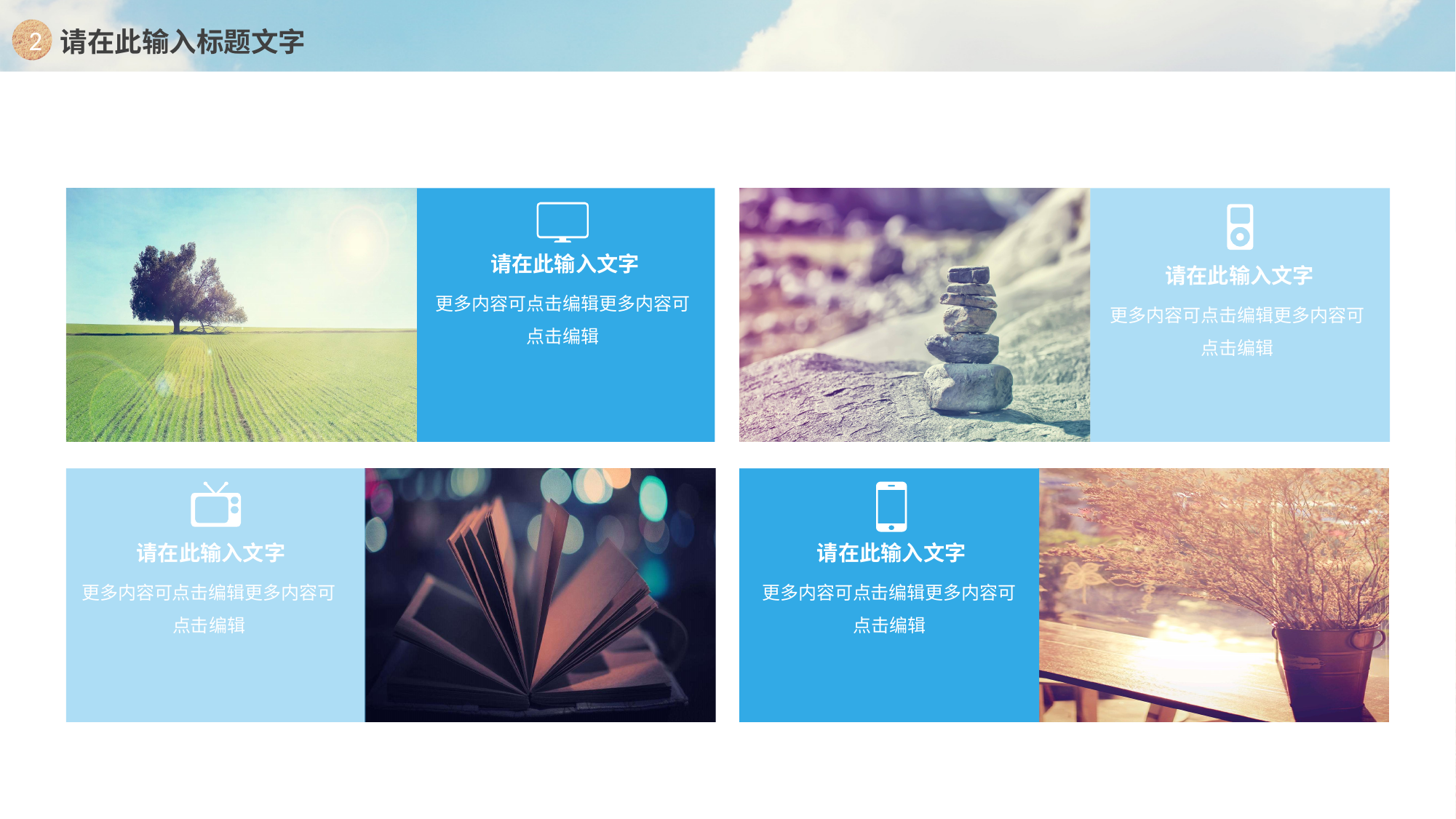

2
请在此输入标题文字

请在此输入文字
请在此输入文字
更多内容可点击编辑更多内容可点击编辑
更多内容可点击编辑更多内容可点击编辑

请在此输入文字
请在此输入文字
更多内容可点击编辑更多内容可点击编辑
更多内容可点击编辑更多内容可点击编辑